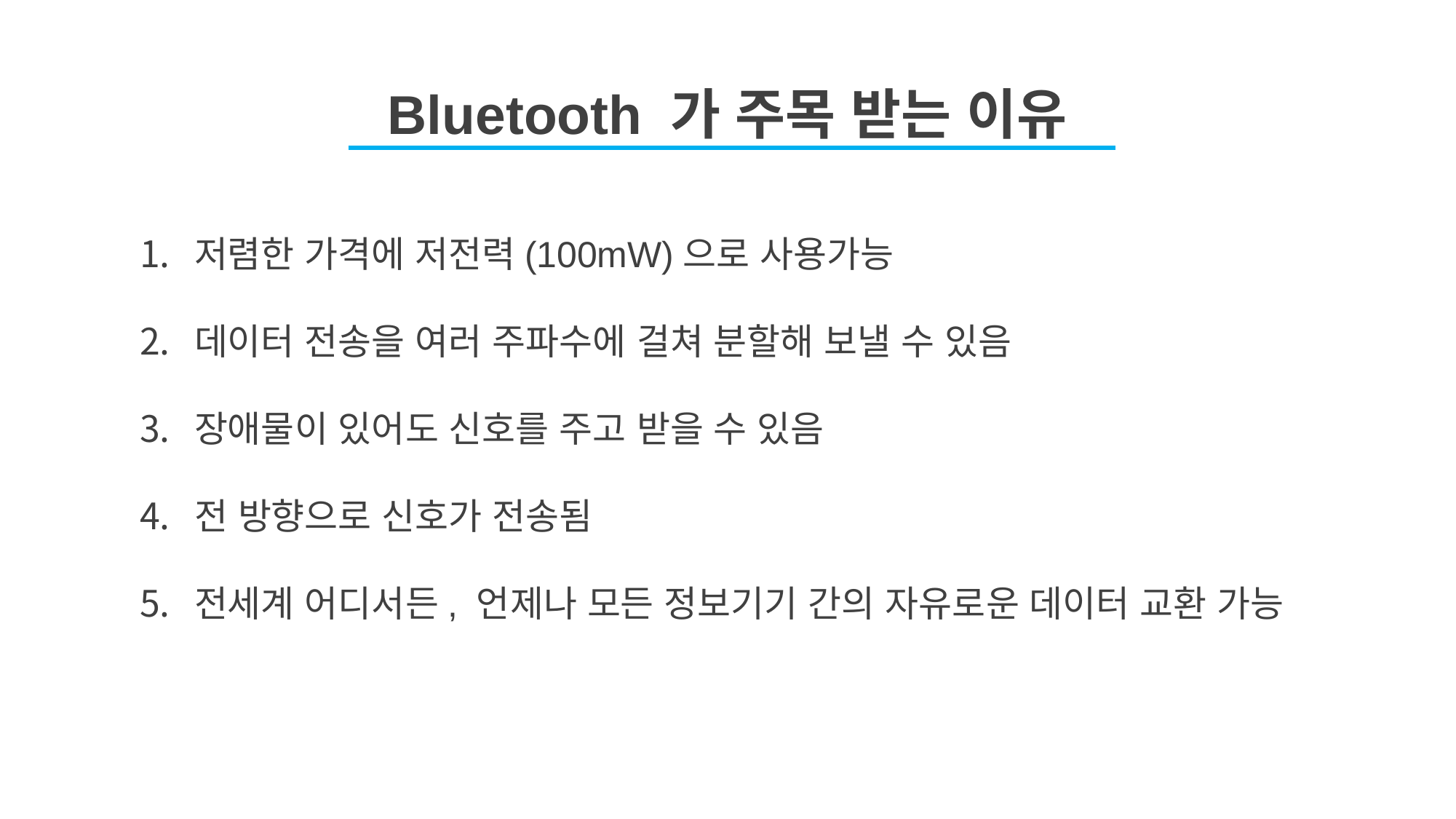

Bluetooth 가 주목 받는 이유
저렴한 가격에 저전력(100mW)으로 사용가능
데이터 전송을 여러 주파수에 걸쳐 분할해 보낼 수 있음
장애물이 있어도 신호를 주고 받을 수 있음
전 방향으로 신호가 전송됨
전세계 어디서든, 언제나 모든 정보기기 간의 자유로운 데이터 교환 가능